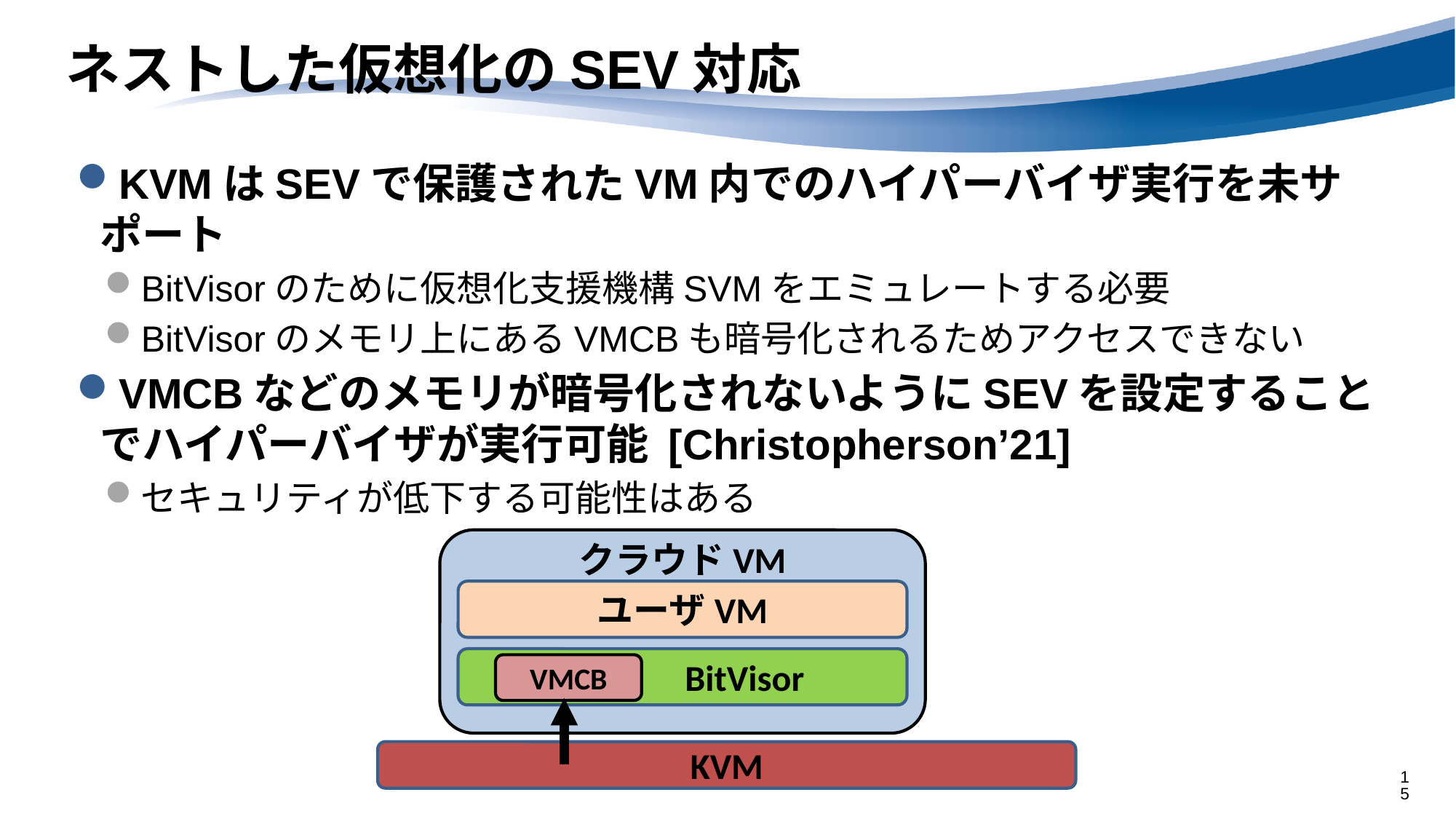

# ネストした仮想化のSEV対応
KVMはSEVで保護されたVM内でのハイパーバイザ実行を未サポート
BitVisorのために仮想化支援機構SVMをエミュレートする必要
BitVisorのメモリ上にあるVMCBも暗号化されるためアクセスできない
VMCBなどのメモリが暗号化されないようにSEVを設定することでハイパーバイザが実行可能 [Christopherson’21]
セキュリティが低下する可能性はある

クラウドVM

ユーザVM
BitVisor
VMCB
KVM
15